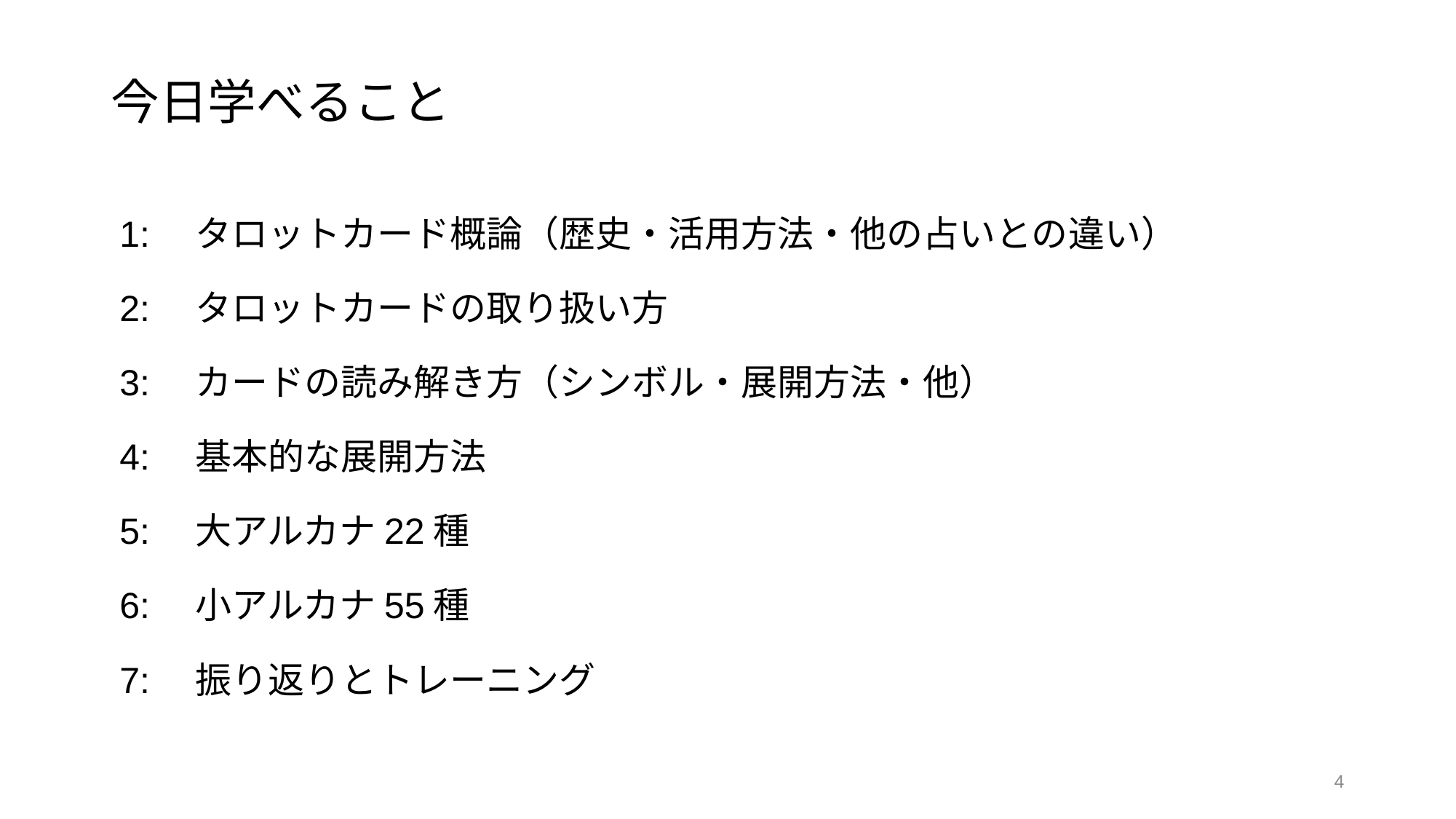

# 今日学べること
1:　タロットカード概論（歴史・活用方法・他の占いとの違い）
2:　タロットカードの取り扱い方
3:　カードの読み解き方（シンボル・展開方法・他）
4:　基本的な展開方法
5:　大アルカナ22種
6:　小アルカナ55種
7:　振り返りとトレーニング

4